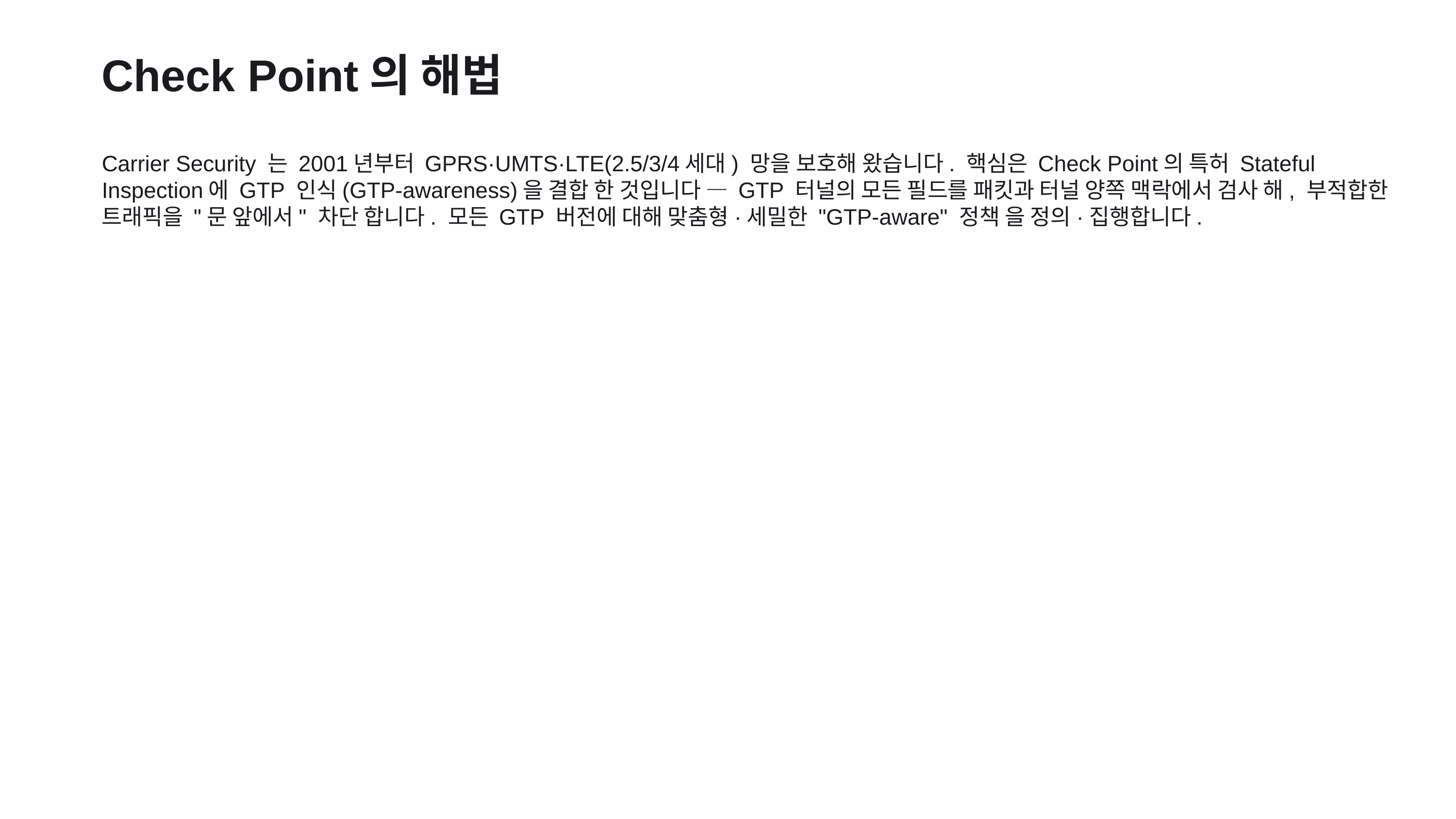

Check Point의 해법
Carrier Security 는 2001년부터 GPRS·UMTS·LTE(2.5/3/4세대) 망을 보호해 왔습니다. 핵심은 Check Point의 특허 Stateful Inspection에 GTP 인식(GTP-awareness)을 결합 한 것입니다 — GTP 터널의 모든 필드를 패킷과 터널 양쪽 맥락에서 검사 해, 부적합한 트래픽을 "문 앞에서" 차단 합니다. 모든 GTP 버전에 대해 맞춤형·세밀한 "GTP-aware" 정책 을 정의·집행합니다.